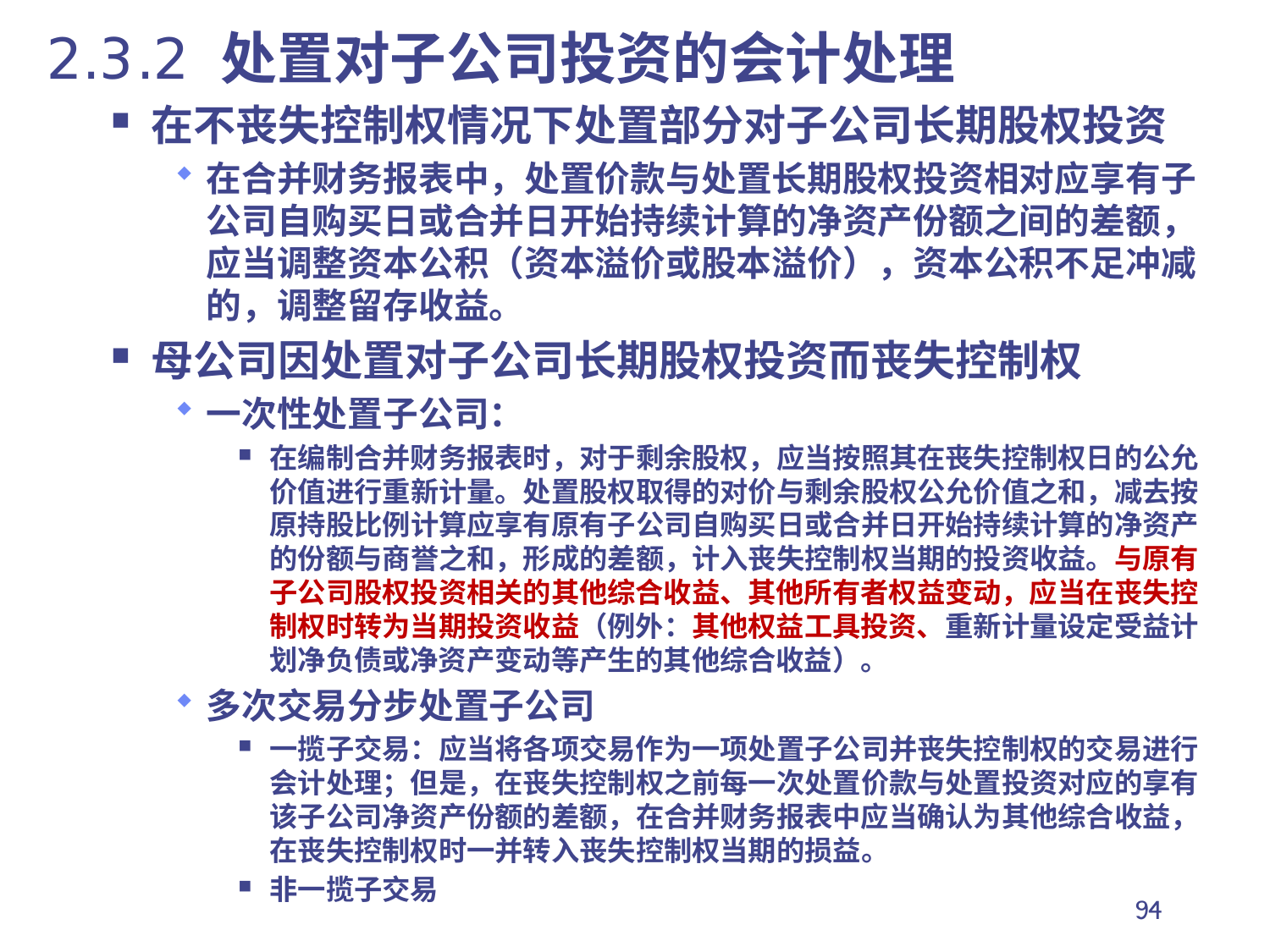

2.3.2 处置对子公司投资的会计处理
在不丧失控制权情况下处置部分对子公司长期股权投资
在合并财务报表中，处置价款与处置长期股权投资相对应享有子公司自购买日或合并日开始持续计算的净资产份额之间的差额，应当调整资本公积（资本溢价或股本溢价），资本公积不足冲减的，调整留存收益。
母公司因处置对子公司长期股权投资而丧失控制权
一次性处置子公司：
在编制合并财务报表时，对于剩余股权，应当按照其在丧失控制权日的公允价值进行重新计量。处置股权取得的对价与剩余股权公允价值之和，减去按原持股比例计算应享有原有子公司自购买日或合并日开始持续计算的净资产的份额与商誉之和，形成的差额，计入丧失控制权当期的投资收益。与原有子公司股权投资相关的其他综合收益、其他所有者权益变动，应当在丧失控制权时转为当期投资收益（例外：其他权益工具投资、重新计量设定受益计划净负债或净资产变动等产生的其他综合收益）。
多次交易分步处置子公司
一揽子交易：应当将各项交易作为一项处置子公司并丧失控制权的交易进行会计处理；但是，在丧失控制权之前每一次处置价款与处置投资对应的享有该子公司净资产份额的差额，在合并财务报表中应当确认为其他综合收益，在丧失控制权时一并转入丧失控制权当期的损益。
非一揽子交易

94